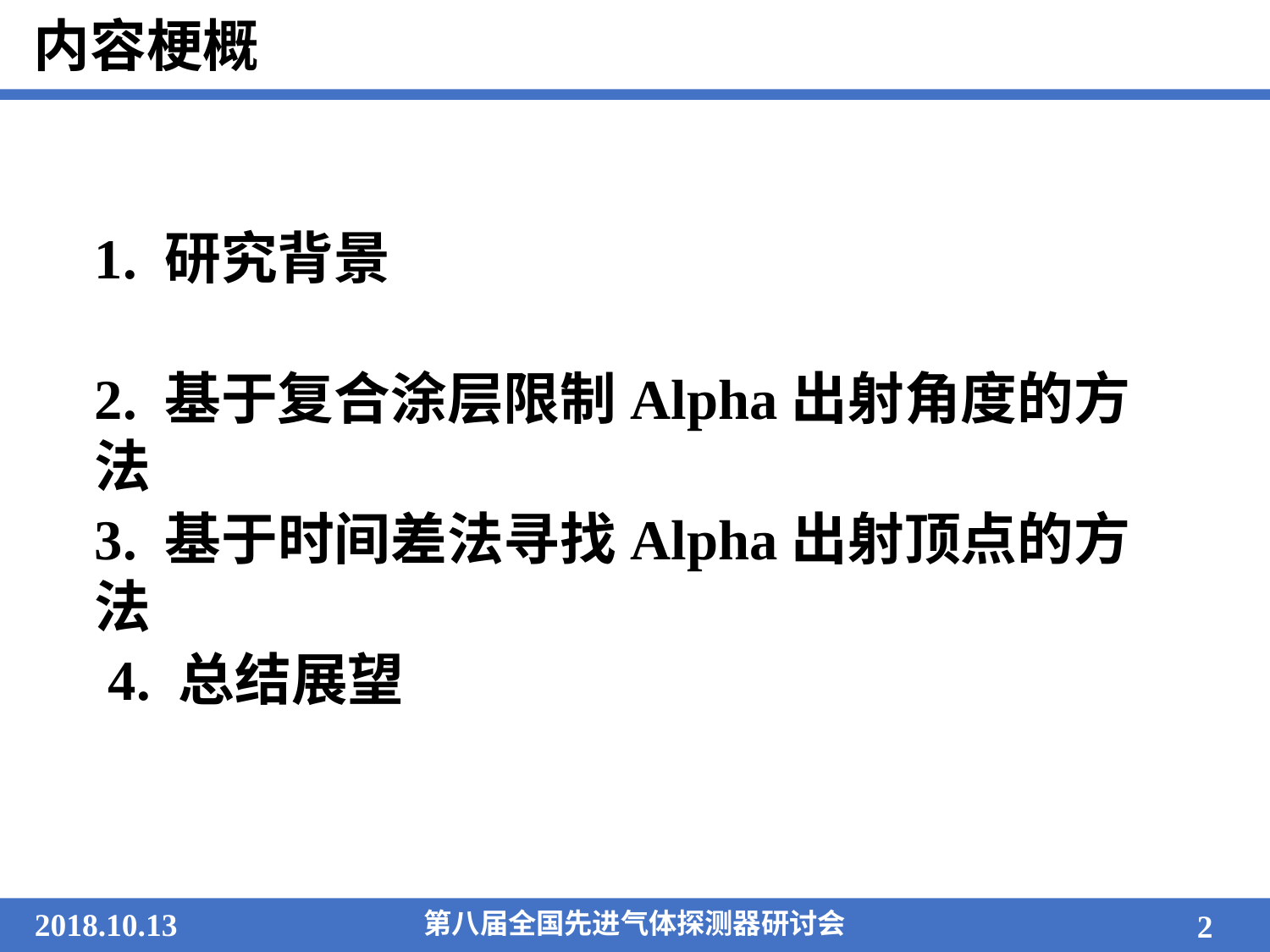

内容梗概
1. 研究背景
2. 基于复合涂层限制Alpha出射角度的方法
3. 基于时间差法寻找Alpha出射顶点的方法
4. 总结展望